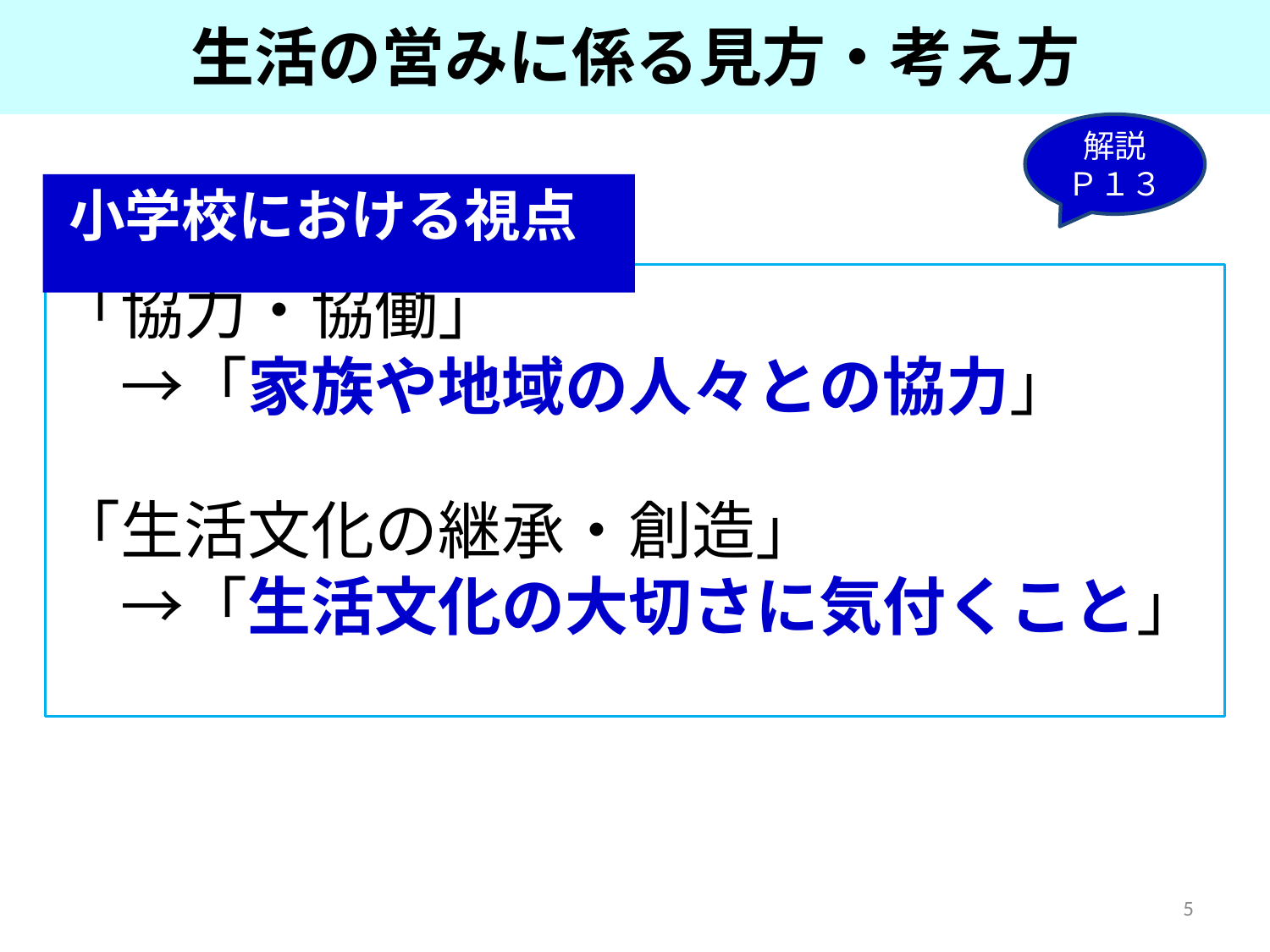

生活の営みに係る見方・考え方
解説
Ｐ１３
小学校における視点
「協力・協働」
　→「家族や地域の人々との協力」

「生活文化の継承・創造」
　→「生活文化の大切さに気付くこと」
5